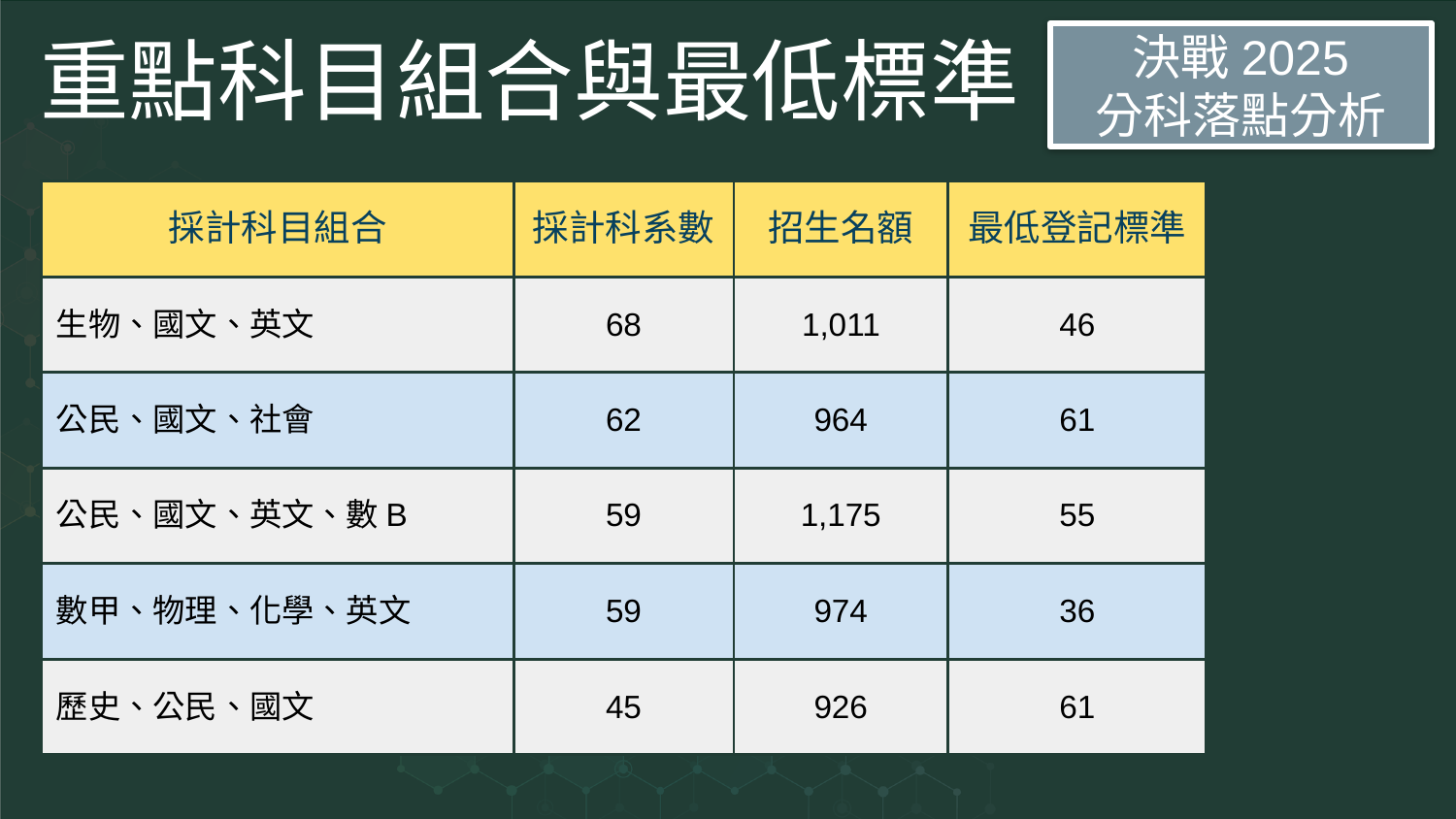

# 重點科目組合與最低標準

決戰2025
分科落點分析
| 採計科目組合 | 採計科系數 | 招生名額 | 最低登記標準 |
| --- | --- | --- | --- |
| 生物、國文、英文 | 68 | 1,011 | 46 |
| 公民、國文、社會 | 62 | 964 | 61 |
| 公民、國文、英文、數B | 59 | 1,175 | 55 |
| 數甲、物理、化學、英文 | 59 | 974 | 36 |
| 歷史、公民、國文 | 45 | 926 | 61 |